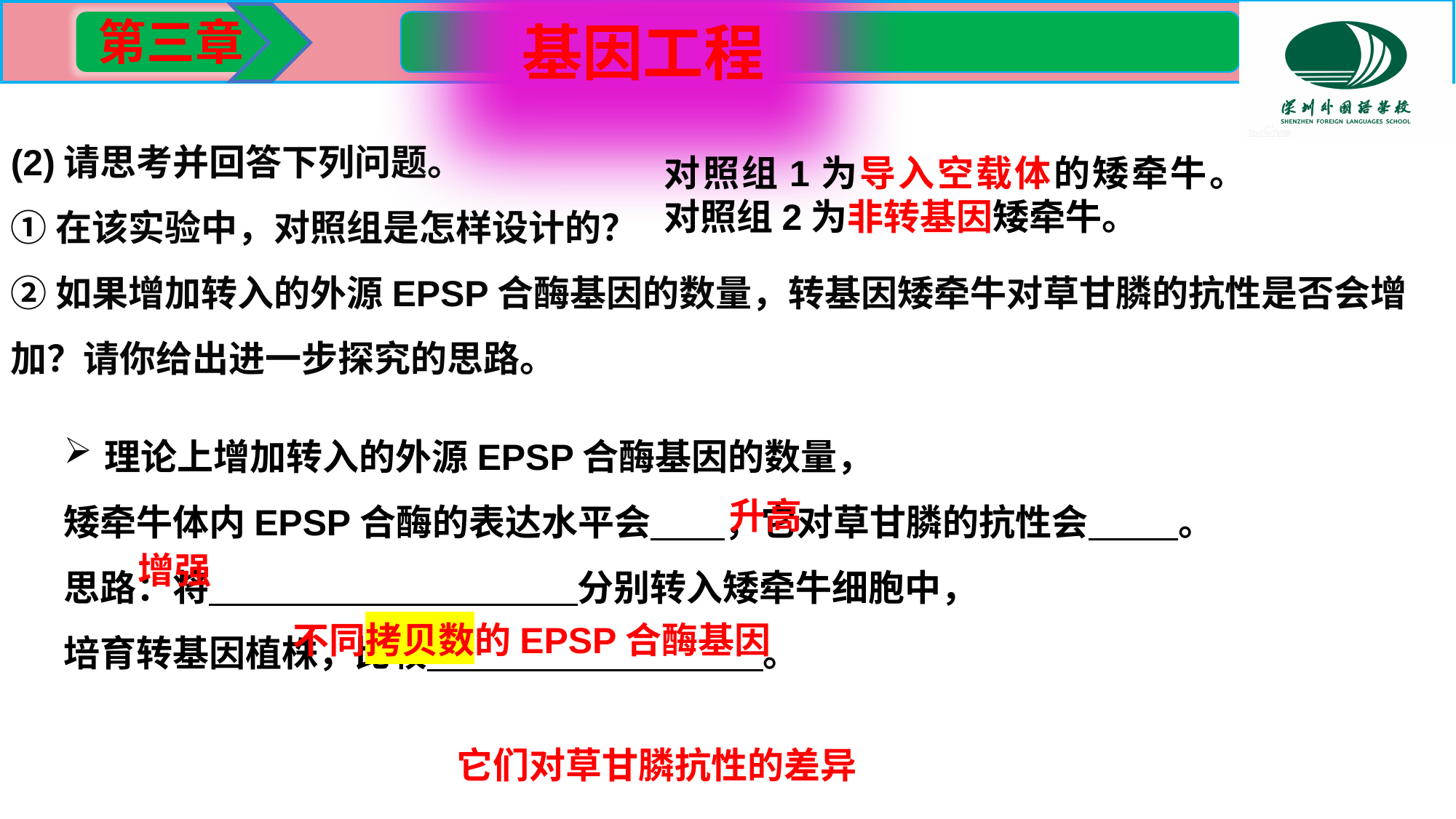

(2)请思考并回答下列问题。
①在该实验中，对照组是怎样设计的？
②如果增加转入的外源EPSP合酶基因的数量，转基因矮牵牛对草甘膦的抗性是否会增加？请你给出进一步探究的思路。
对照组1为导入空载体的矮牵牛。
对照组2为非转基因矮牵牛。
理论上增加转入的外源EPSP合酶基因的数量，
矮牵牛体内EPSP合酶的表达水平会         ，它对草甘膦的抗性会           。
思路：将                                             分别转入矮牵牛细胞中，
培育转基因植株，比较                                         。
升高
增强
不同拷贝数的EPSP合酶基因
它们对草甘膦抗性的差异